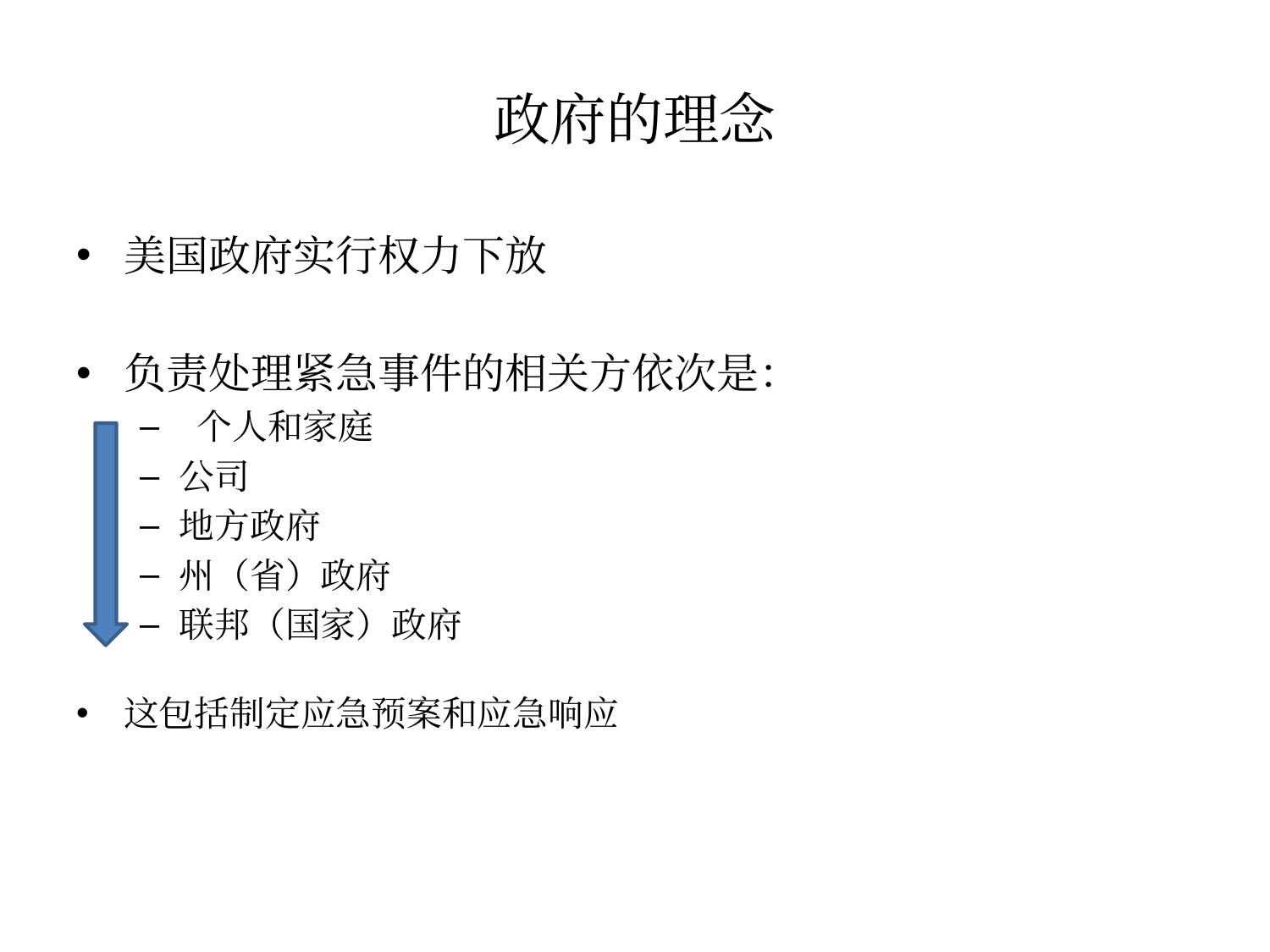

# 政府的理念
美国政府实行权力下放

负责处理紧急事件的相关方依次是：
 个人和家庭
公司
地方政府
州（省）政府
联邦（国家）政府

这包括制定应急预案和应急响应